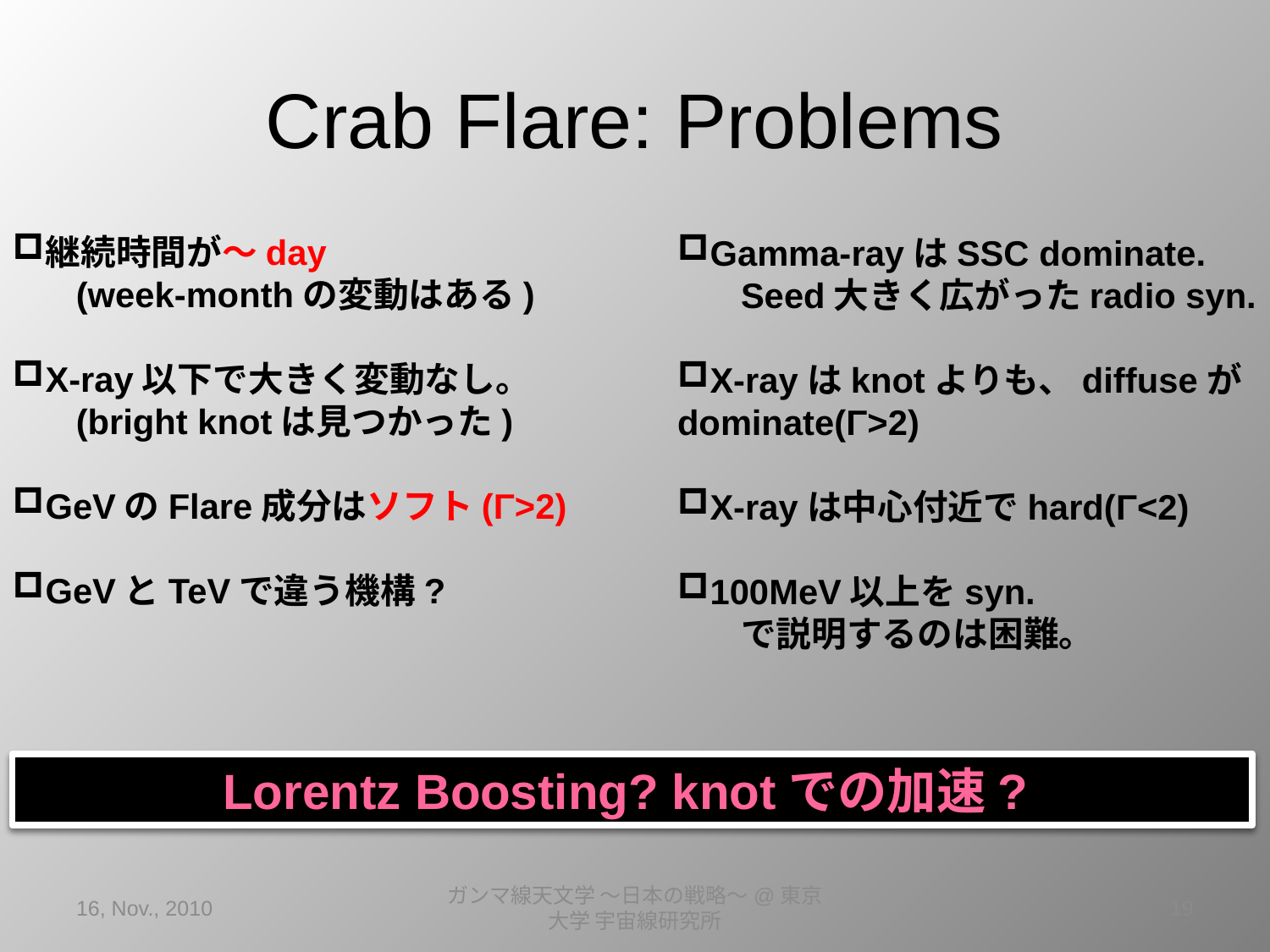

# Crab Flare: Problems
継続時間が～day
(week-monthの変動はある)

X-ray以下で大きく変動なし。
(bright knotは見つかった)

GeVのFlare成分はソフト(Γ>2)

GeVとTeVで違う機構?

Gamma-rayはSSC dominate.
Seed大きく広がったradio syn.

X-rayはknotよりも、diffuseがdominate(Γ>2)

X-rayは中心付近でhard(Γ<2)

100MeV以上をsyn.
で説明するのは困難。
Lorentz Boosting? knotでの加速?
16, Nov., 2010
ガンマ線天文学 ～日本の戦略～@東京大学 宇宙線研究所
19